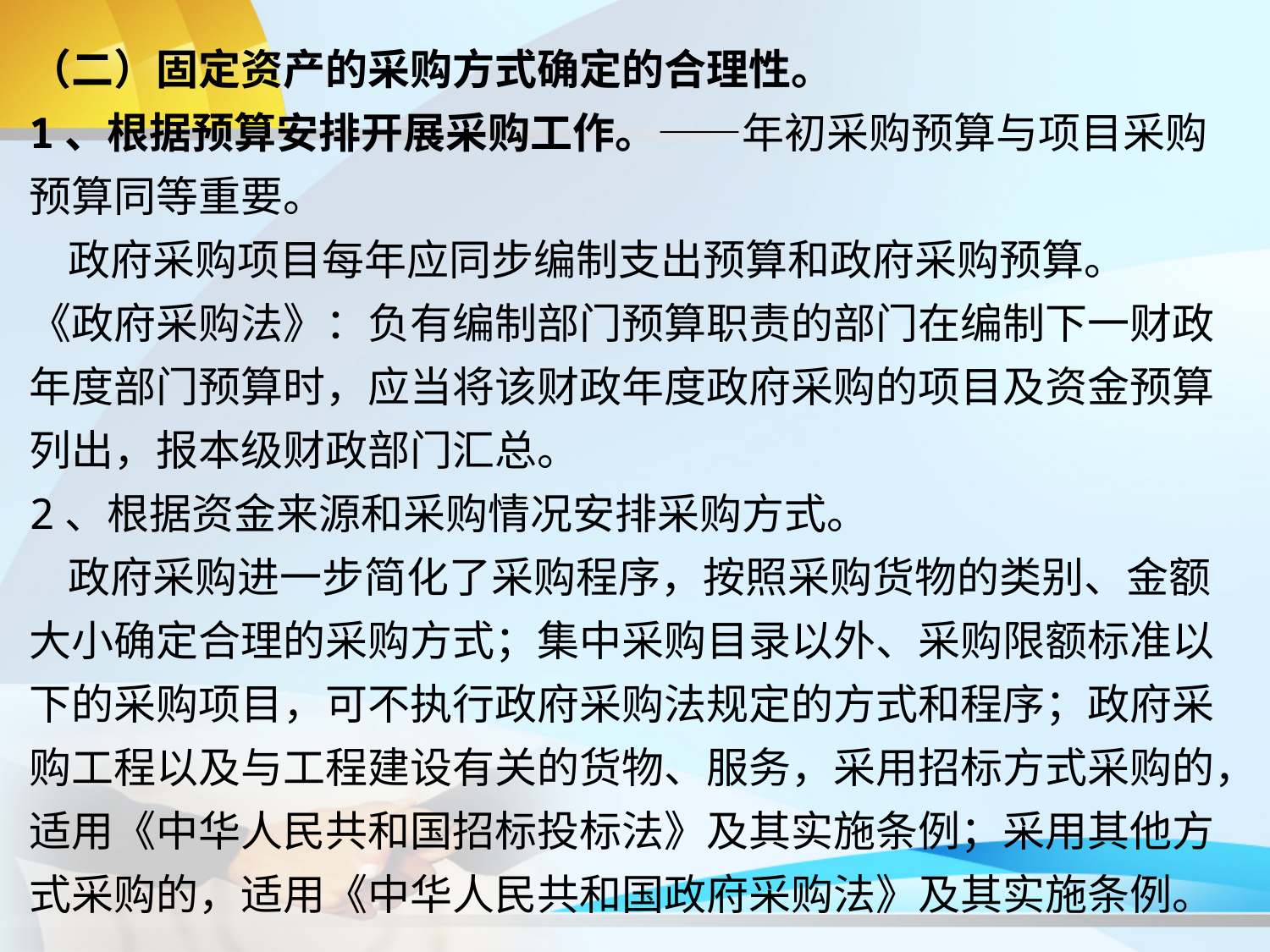

（二）固定资产的采购方式确定的合理性。
1、根据预算安排开展采购工作。——年初采购预算与项目采购预算同等重要。
   政府采购项目每年应同步编制支出预算和政府采购预算。
《政府采购法》：负有编制部门预算职责的部门在编制下一财政年度部门预算时，应当将该财政年度政府采购的项目及资金预算列出，报本级财政部门汇总。
2、根据资金来源和采购情况安排采购方式。
   政府采购进一步简化了采购程序，按照采购货物的类别、金额大小确定合理的采购方式；集中采购目录以外、采购限额标准以下的采购项目，可不执行政府采购法规定的方式和程序；政府采购工程以及与工程建设有关的货物、服务，采用招标方式采购的，适用《中华人民共和国招标投标法》及其实施条例；采用其他方式采购的，适用《中华人民共和国政府采购法》及其实施条例。